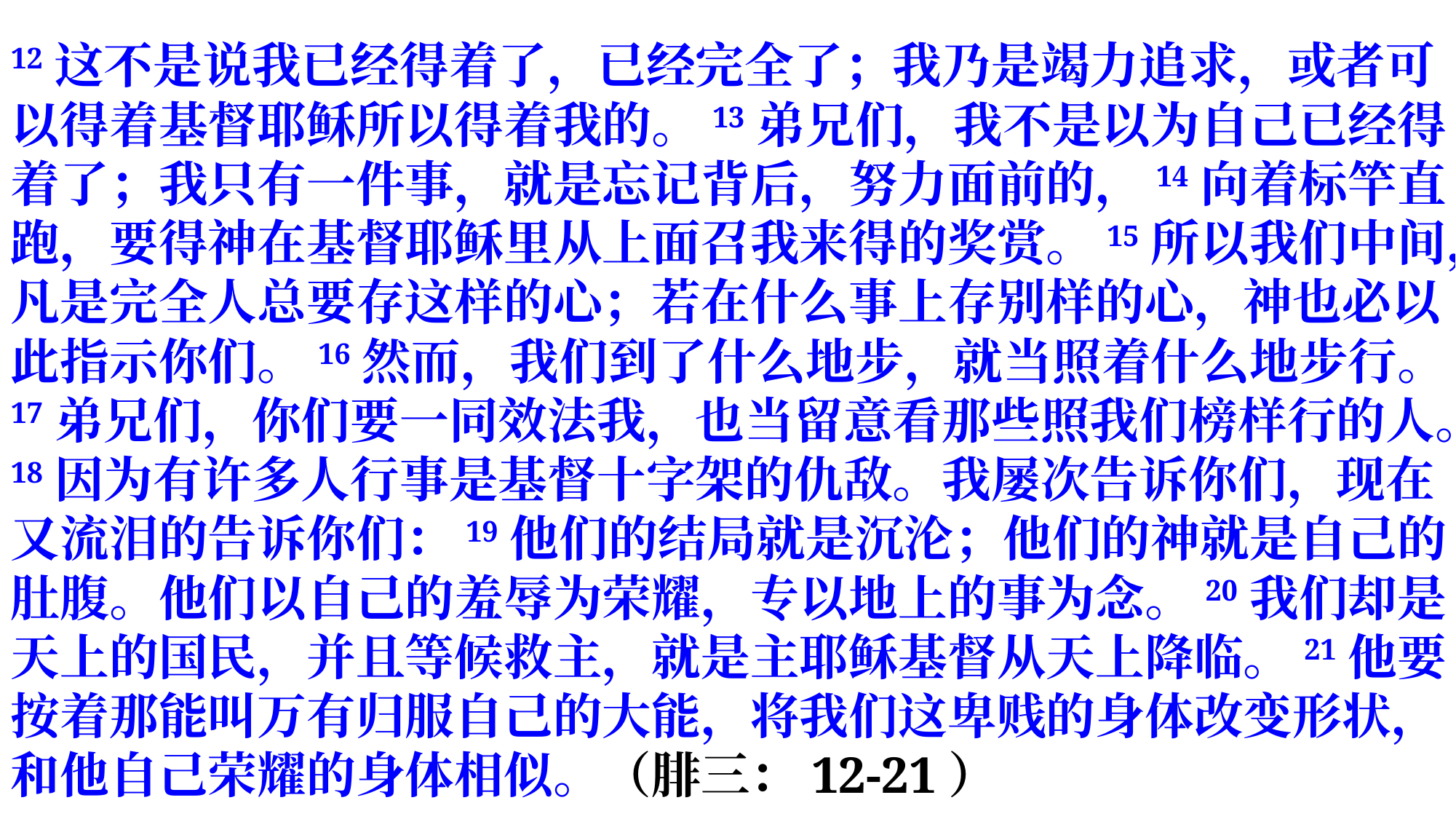

12这不是说我已经得着了，已经完全了；我乃是竭力追求，或者可以得着基督耶稣所以得着我的。13弟兄们，我不是以为自己已经得着了；我只有一件事，就是忘记背后，努力面前的，14向着标竿直跑，要得神在基督耶稣里从上面召我来得的奖赏。15所以我们中间，凡是完全人总要存这样的心；若在什么事上存别样的心，神也必以此指示你们。16然而，我们到了什么地步，就当照着什么地步行。17弟兄们，你们要一同效法我，也当留意看那些照我们榜样行的人。18因为有许多人行事是基督十字架的仇敌。我屡次告诉你们，现在又流泪的告诉你们：19他们的结局就是沉沦；他们的神就是自己的肚腹。他们以自己的羞辱为荣耀，专以地上的事为念。20我们却是天上的国民，并且等候救主，就是主耶稣基督从天上降临。21他要按着那能叫万有归服自己的大能，将我们这卑贱的身体改变形状，和他自己荣耀的身体相似。（腓三：12-21）